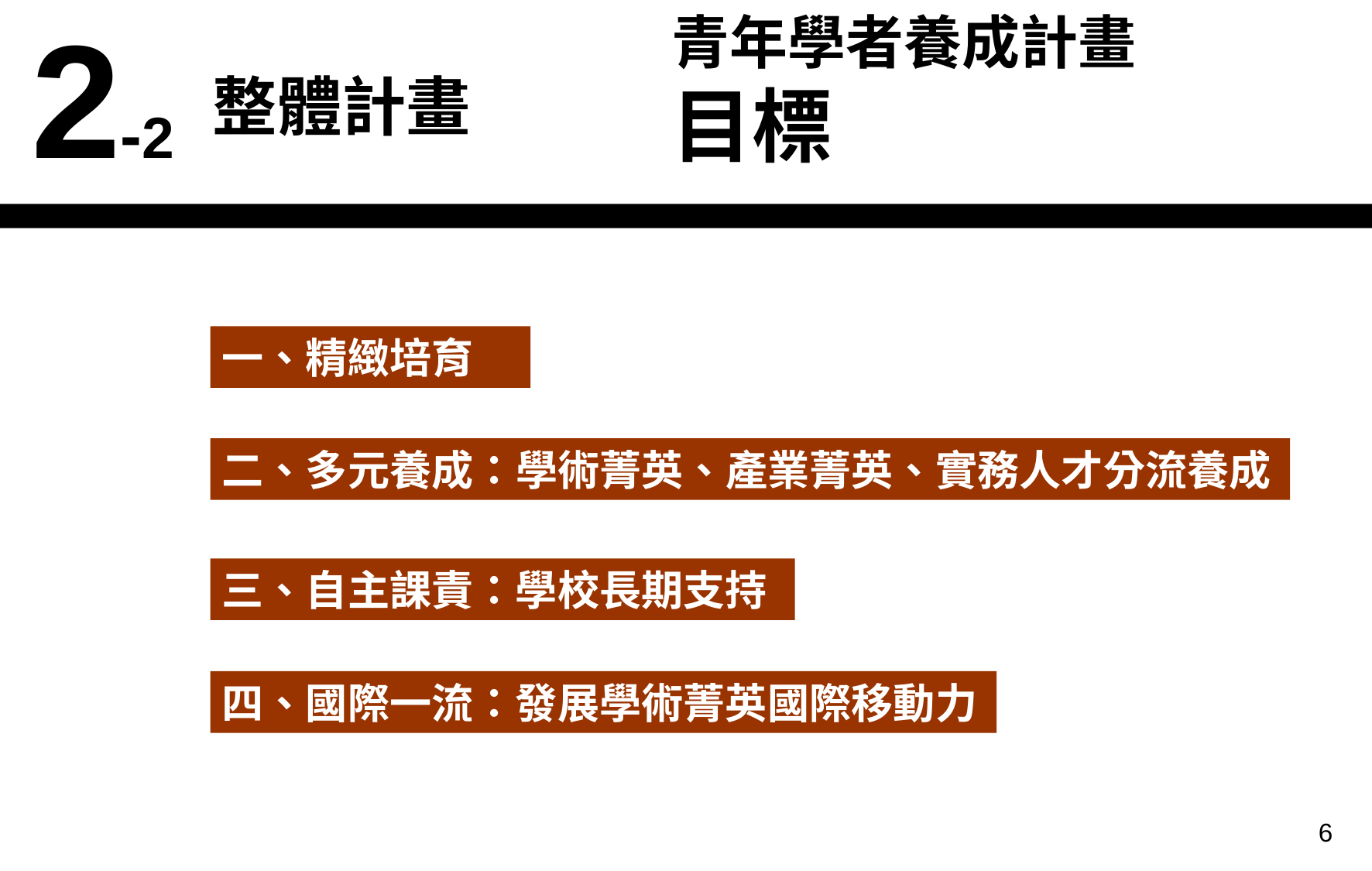

| 2-2 | 整體計畫 |
| --- | --- |
青年學者養成計畫
目標
一、精緻培育
二、多元養成：學術菁英、產業菁英、實務人才分流養成
三、自主課責：學校長期支持
四、國際一流：發展學術菁英國際移動力
6